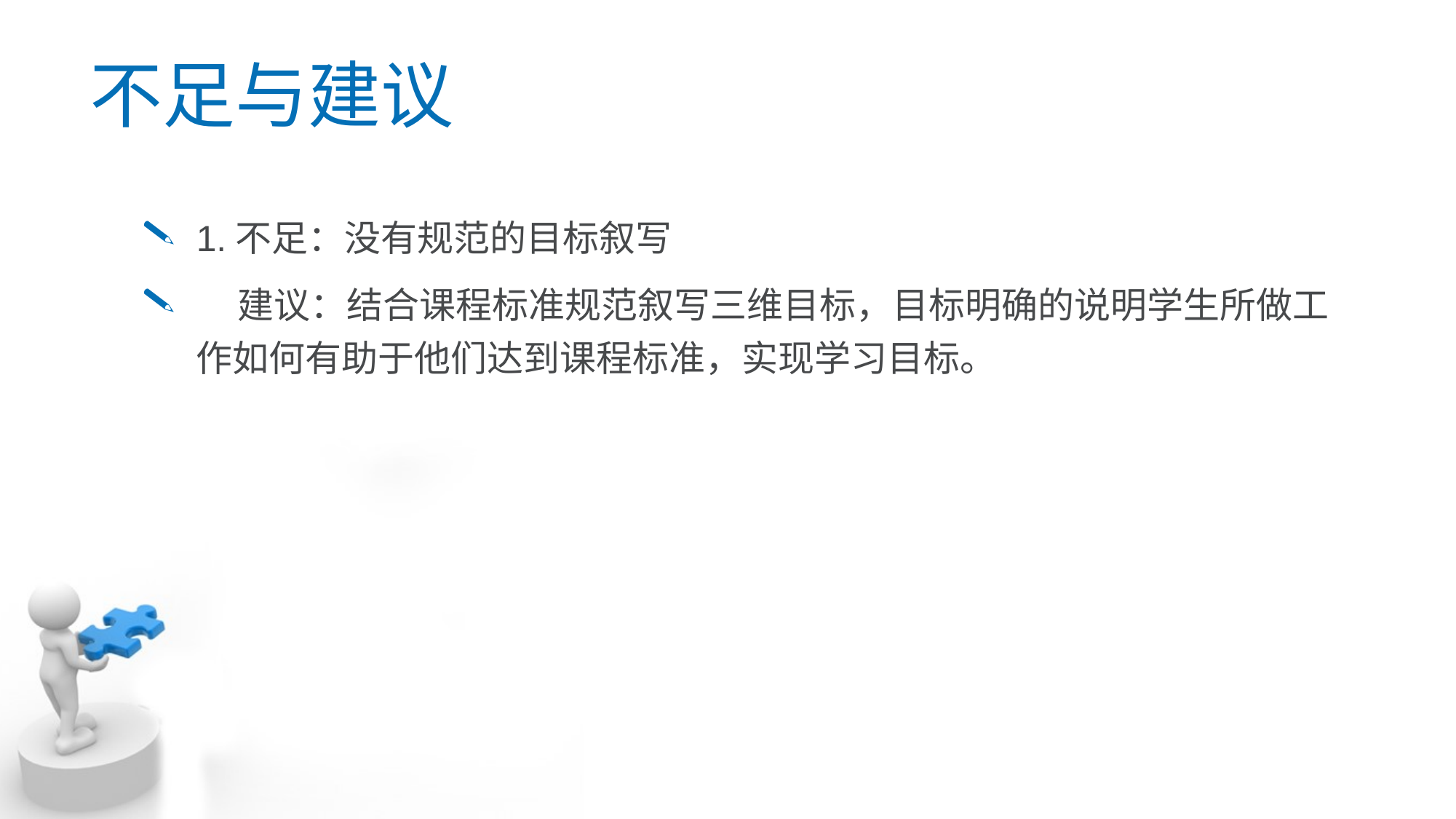

不足与建议
1.不足：没有规范的目标叙写
    建议：结合课程标准规范叙写三维目标，目标明确的说明学生所做工作如何有助于他们达到课程标准，实现学习目标。